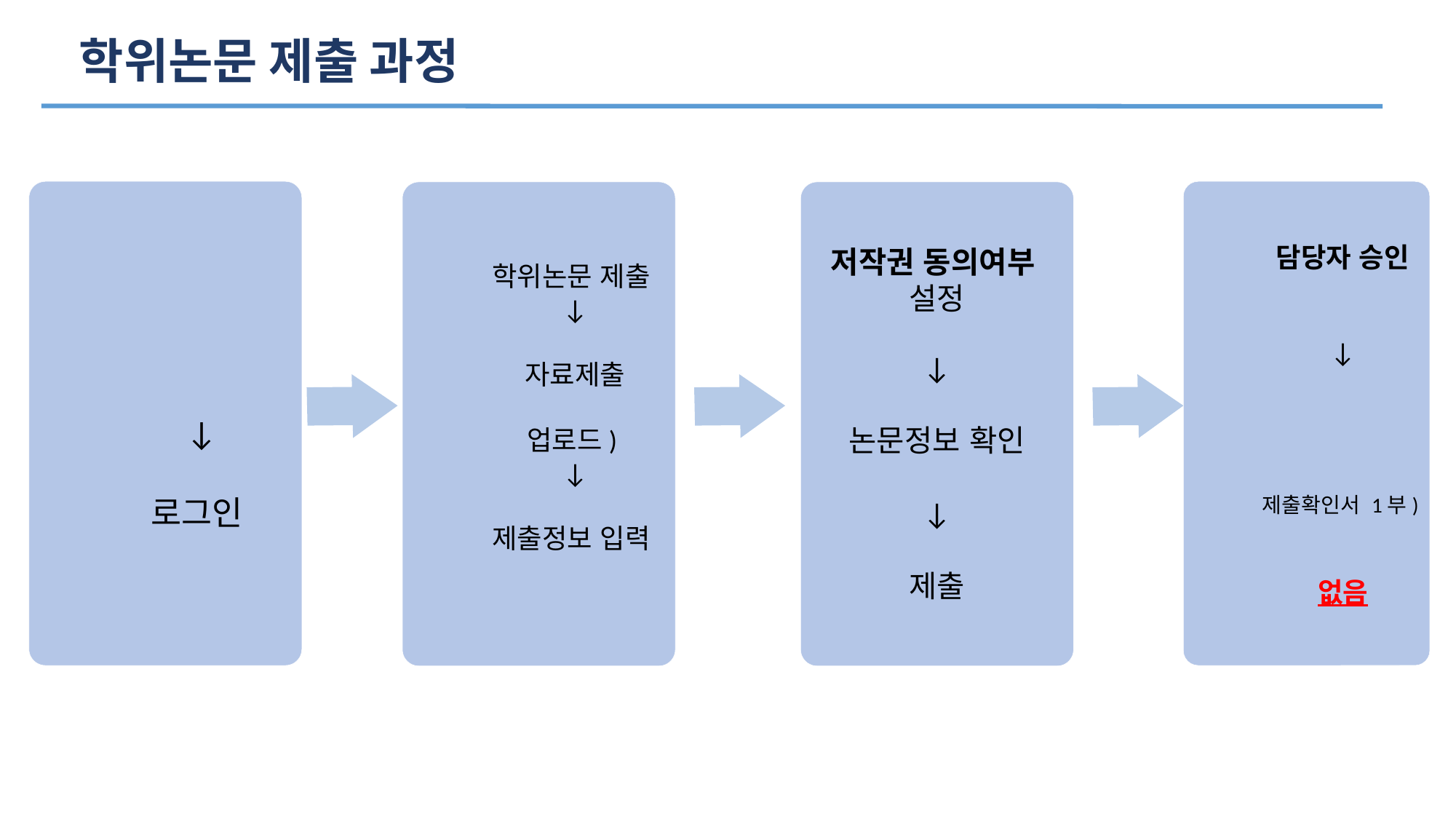

학위논문 제출 과정

담당자 승인
※승인 1~2일소요

↓

필요 서류 출력

(저작권 동의서 1부
제출확인서 1부)

※도서관 제출서류
없음

제주대 학위논문
(dCollection) 접속

↓

로그인

학위논문 제출
↓

자료제출
(원문파일, 인준지
업로드)
↓

제출정보 입력

저작권 동의여부
설정

↓

논문정보 확인

↓

제출